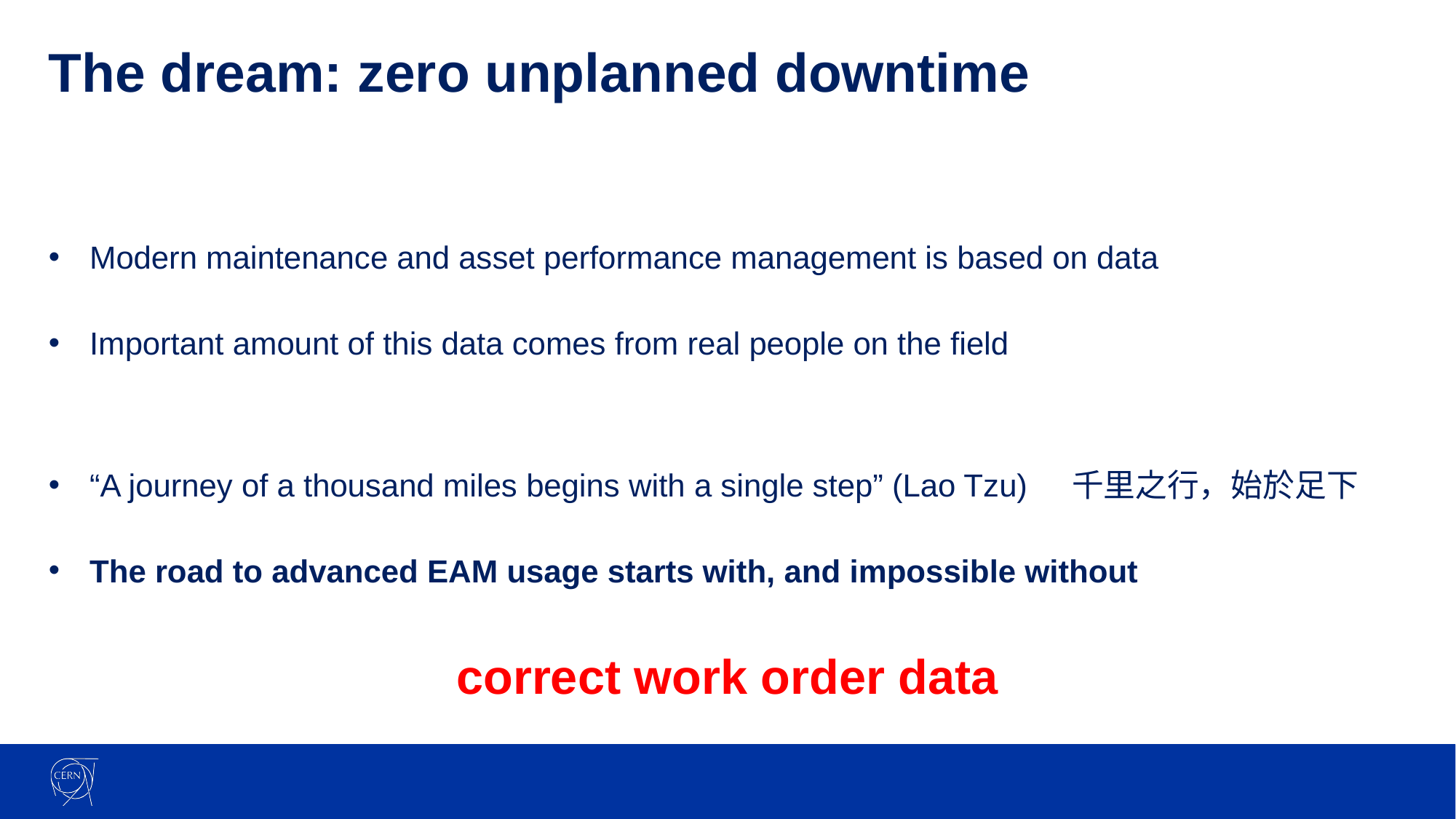

# The dream: zero unplanned downtime

Modern maintenance and asset performance management is based on data
Important amount of this data comes from real people on the field

“A journey of a thousand miles begins with a single step” (Lao Tzu)	千里之行，始於足下
The road to advanced EAM usage starts with, and impossible without

correct work order data